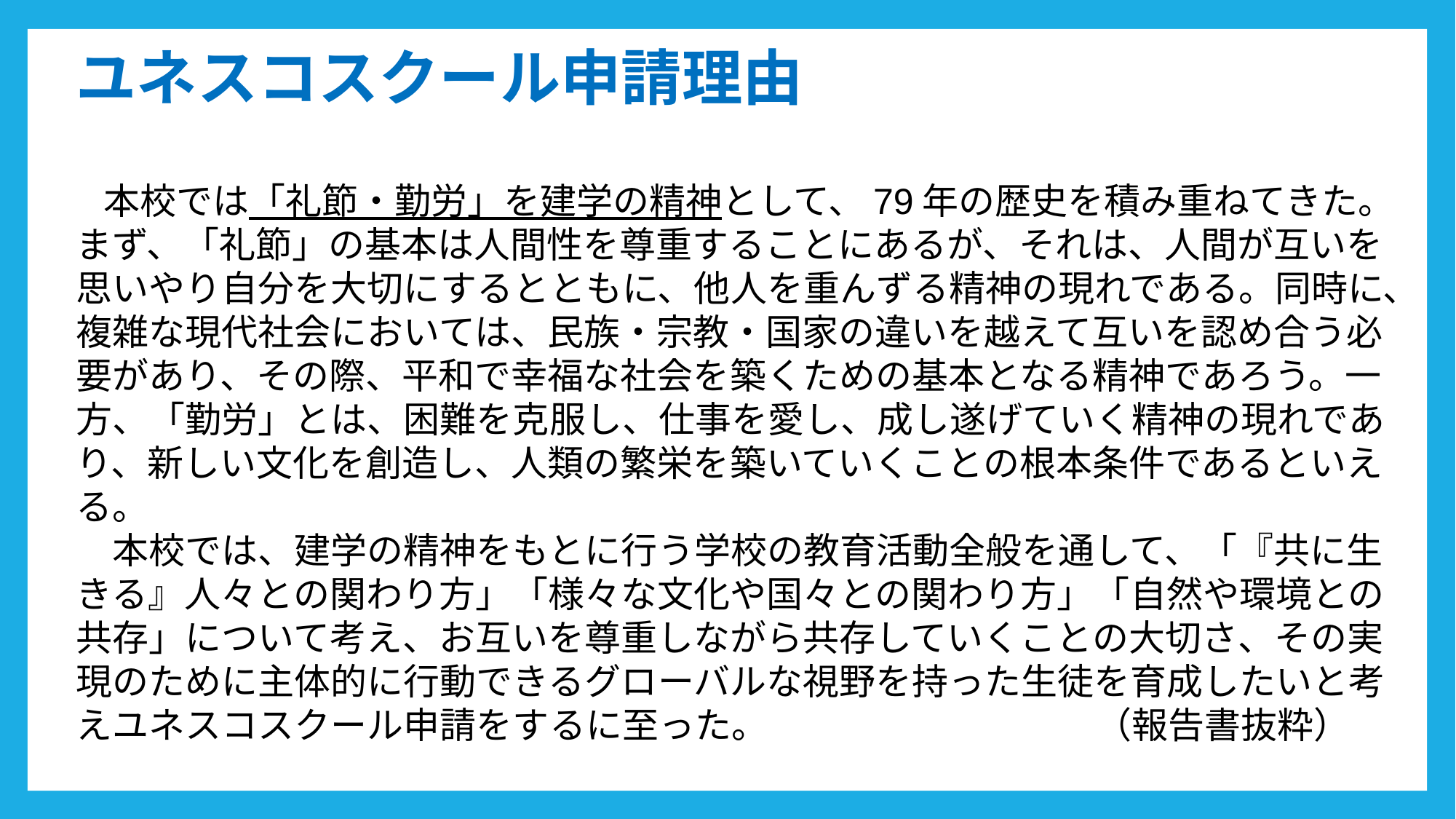

ユネスコスクール申請理由

　本校では「礼節・勤労」を建学の精神として、79年の歴史を積み重ねてきた。まず、「礼節」の基本は人間性を尊重することにあるが、それは、人間が互いを思いやり自分を大切にするとともに、他人を重んずる精神の現れである。同時に、複雑な現代社会においては、民族・宗教・国家の違いを越えて互いを認め合う必要があり、その際、平和で幸福な社会を築くための基本となる精神であろう。一方、「勤労」とは、困難を克服し、仕事を愛し、成し遂げていく精神の現れであり、新しい文化を創造し、人類の繁栄を築いていくことの根本条件であるといえる。
　本校では、建学の精神をもとに行う学校の教育活動全般を通して、「『共に生きる』人々との関わり方」「様々な文化や国々との関わり方」「自然や環境との共存」について考え、お互いを尊重しながら共存していくことの大切さ、その実現のために主体的に行動できるグローバルな視野を持った生徒を育成したいと考えユネスコスクール申請をするに至った。　　　　　　　　　（報告書抜粋）